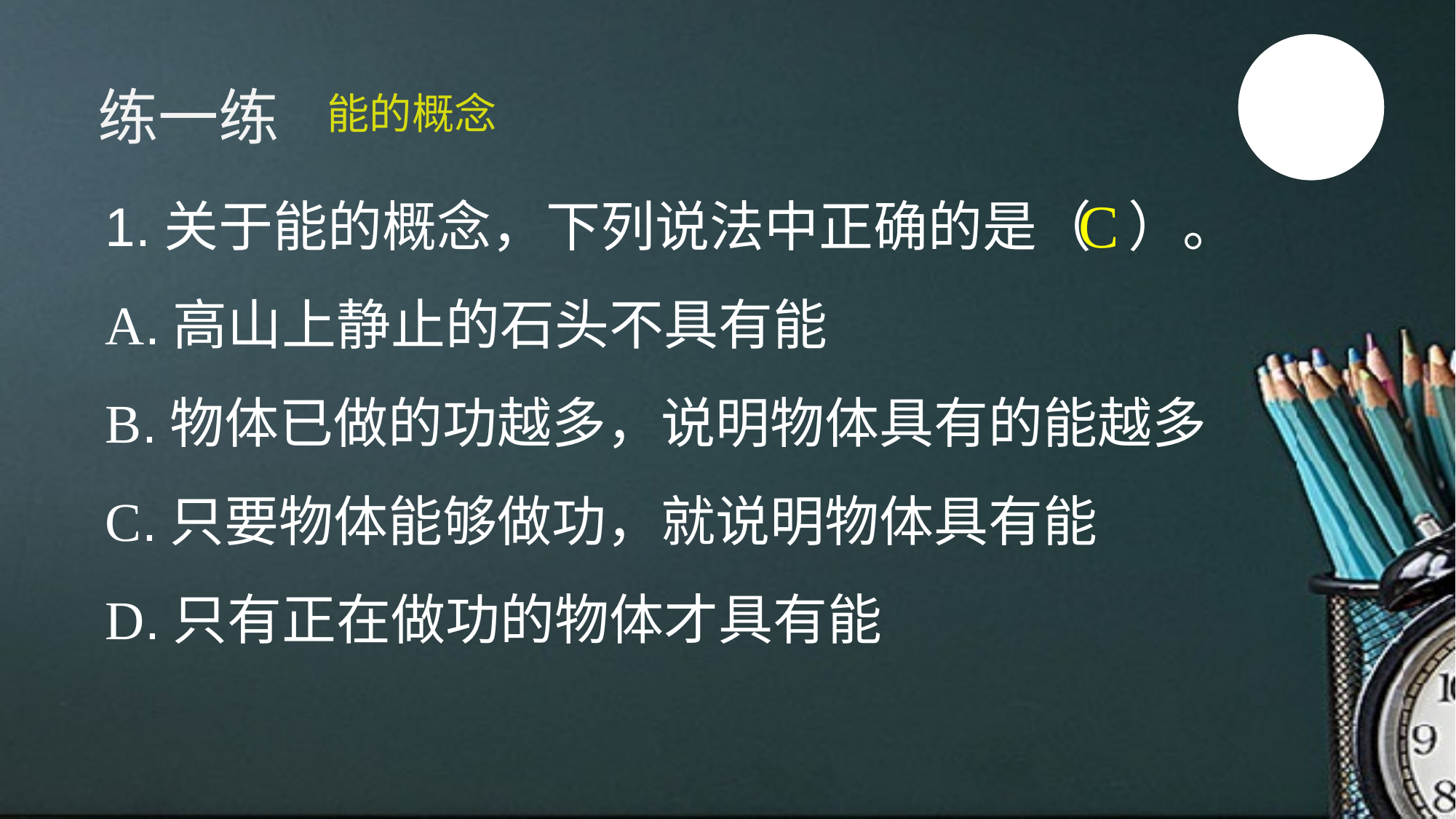

练一练
能的概念
1.关于能的概念，下列说法中正确的是（   ）。
A.高山上静止的石头不具有能
B.物体已做的功越多，说明物体具有的能越多
C.只要物体能够做功，就说明物体具有能
D.只有正在做功的物体才具有能
C